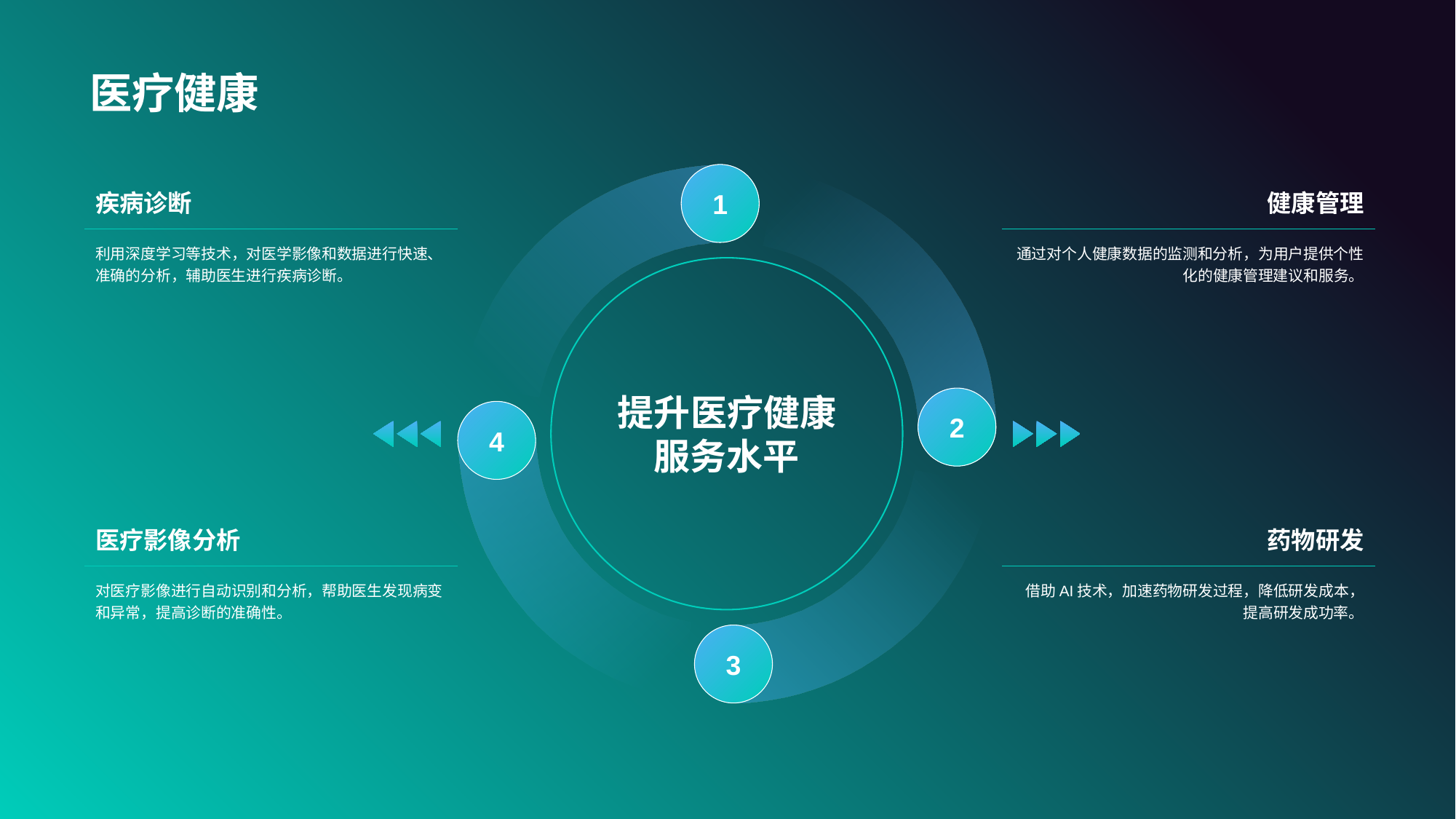

# 医疗健康
疾病诊断
1

利用深度学习等技术，对医学影像和数据进行快速、准确的分析，辅助医生进行疾病诊断。
健康管理

通过对个人健康数据的监测和分析，为用户提供个性化的健康管理建议和服务。
2

4
医疗影像分析
对医疗影像进行自动识别和分析，帮助医生发现病变和异常，提高诊断的准确性。

药物研发
借助AI技术，加速药物研发过程，降低研发成本，提高研发成功率。
3
提升医疗健康服务水平